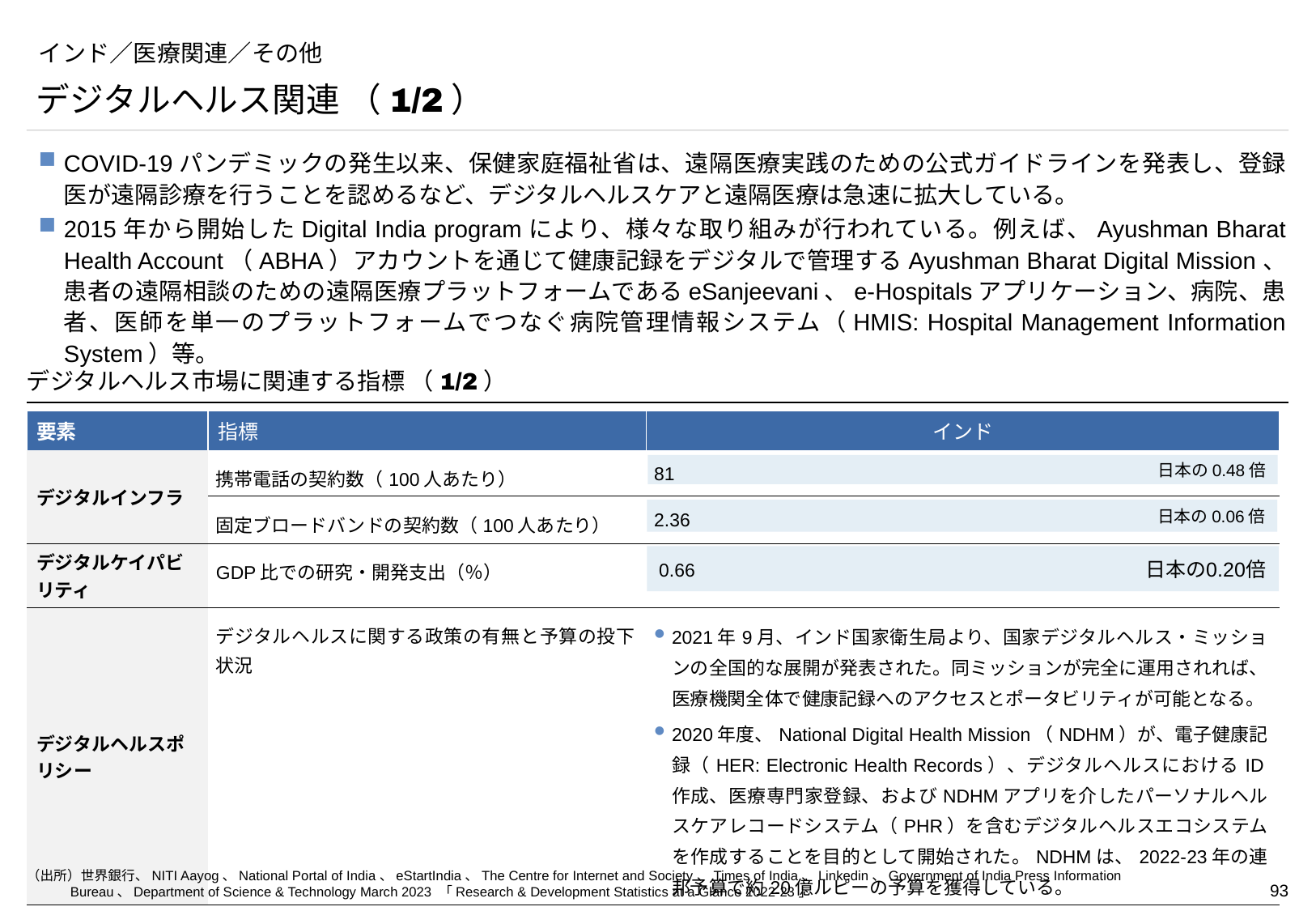

# インド／医療関連／その他
デジタルヘルス関連 （1/2）
COVID-19パンデミックの発生以来、保健家庭福祉省は、遠隔医療実践のための公式ガイドラインを発表し、登録医が遠隔診療を行うことを認めるなど、デジタルヘルスケアと遠隔医療は急速に拡大している。
2015年から開始したDigital India programにより、様々な取り組みが行われている。例えば、Ayushman Bharat Health Account（ABHA）アカウントを通じて健康記録をデジタルで管理するAyushman Bharat Digital Mission、患者の遠隔相談のための遠隔医療プラットフォームであるeSanjeevani、e-Hospitalsアプリケーション、病院、患者、医師を単一のプラットフォームでつなぐ病院管理情報システム（HMIS: Hospital Management Information System）等。
デジタルヘルス市場に関連する指標 （1/2）
| 要素 | 指標 | インド |
| --- | --- | --- |
| デジタルインフラ | 携帯電話の契約数（100人あたり） | 81 |
| デジタルケイパビリティ | 固定ブロードバンドの契約数（100人あたり） | 2.36 |
| デジタルケイパビリティ | GDP比での研究・開発支出（％） | 0.66 |
| デジタルヘルスポリシー | デジタルヘルスに関する政策の有無と予算の投下状況 | 2021年9月、インド国家衛生局より、国家デジタルヘルス・ミッションの全国的な展開が発表された。同ミッションが完全に運用されれば、医療機関全体で健康記録へのアクセスとポータビリティが可能となる。 2020年度、National Digital Health Mission（NDHM）が、電子健康記録（HER: Electronic Health Records）、デジタルヘルスにおけるID作成、医療専門家登録、およびNDHMアプリを介したパーソナルヘルスケアレコードシステム（PHR）を含むデジタルヘルスエコシステムを作成することを目的として開始された。NDHMは、2022-23年の連邦予算で約20億ルピーの予算を獲得している。 |
日本の0.48倍
日本の0.06倍
0.66	日本の0.20倍
（出所）世界銀行、NITI Aayog、National Portal of India、eStartIndia、The Centre for Internet and Society、Times of India、Linkedin、Government of India Press Information Bureau、Department of Science & Technology March 2023 「Research & Development Statistics at a Glance 2022-23」